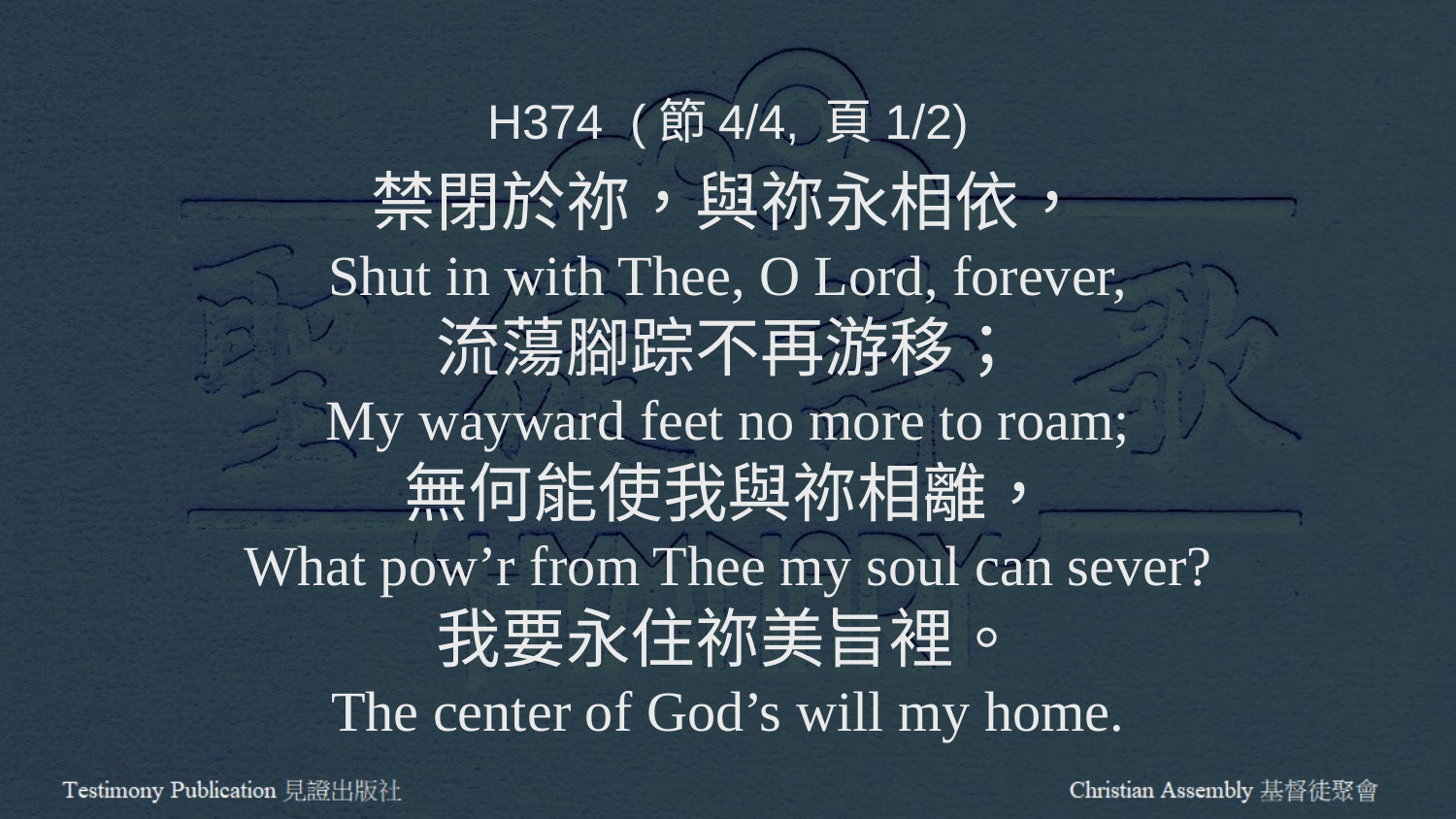

H374  (節4/4, 頁1/2)
禁閉於祢，與祢永相依，
Shut in with Thee, O Lord, forever,
流蕩腳踪不再游移；
My wayward feet no more to roam;
無何能使我與祢相離，
What pow’r from Thee my soul can sever?
我要永住祢美旨裡。
The center of God’s will my home.